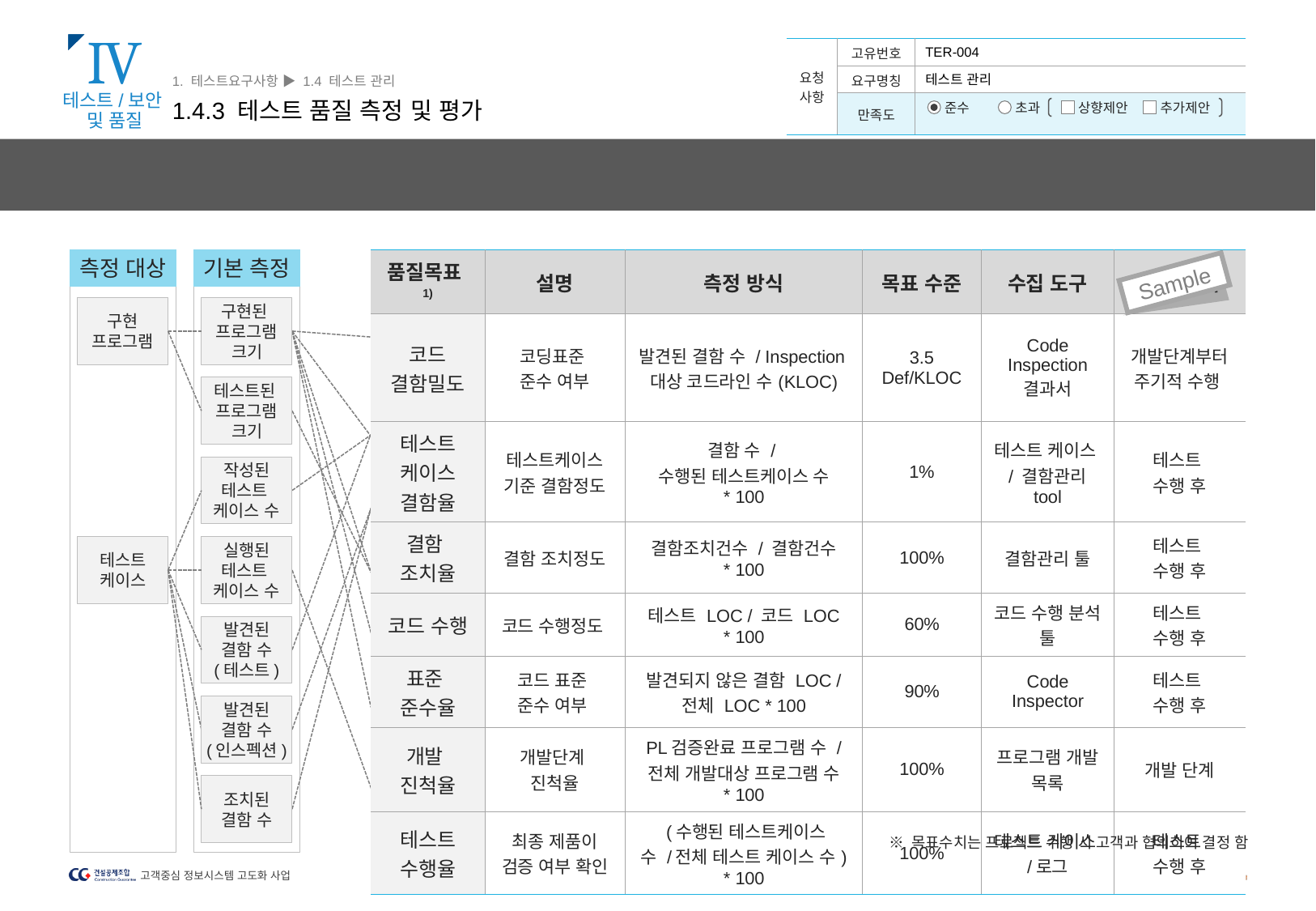

Ⅳ

테스트/보안
및 품질

1. 테스트요구사항 ▶ 1.4 테스트 관리
1.4.3 테스트 품질 측정 및 평가
TER-004
테스트 관리

프로젝트 착수 시점에 품질목표 항목 및 품질목표 수준을 정의하며, 착수 시점에 명확히 정의하기 어려운 품질목표 수준, 측정식이나 측정 방법은 프로젝트 수행 중에 구체적으로 정의합니다.
| 품질목표1) | 설명 | 측정 방식 | 목표 수준 | 수집 도구 | 분석 시기 |
| --- | --- | --- | --- | --- | --- |
| 코드 결함밀도 | 코딩표준 준수 여부 | 발견된 결함 수 / Inspection대상 코드라인 수(KLOC) | 3.5 Def/KLOC | Code Inspection 결과서 | 개발단계부터 주기적 수행 |
| 테스트 케이스 결함율 | 테스트케이스 기준 결함정도 | 결함 수 / 수행된 테스트케이스 수 \* 100 | 1% | 테스트 케이스/ 결함관리 tool | 테스트 수행 후 |
| 결함 조치율 | 결함 조치정도 | 결함조치건수 / 결함건수 \* 100 | 100% | 결함관리 툴 | 테스트 수행 후 |
| 코드 수행 | 코드 수행정도 | 테스트 LOC / 코드 LOC \* 100 | 60% | 코드 수행 분석 툴 | 테스트 수행 후 |
| 표준 준수율 | 코드 표준 준수 여부 | 발견되지 않은 결함 LOC / 전체 LOC \* 100 | 90% | Code Inspector | 테스트 수행 후 |
| 개발 진척율 | 개발단계 진척율 | PL검증완료 프로그램 수 / 전체 개발대상 프로그램 수 \* 100 | 100% | 프로그램 개발 목록 | 개발 단계 |
| 테스트 수행율 | 최종 제품이 검증 여부 확인 | (수행된 테스트케이스 수 /전체 테스트 케이스 수) \* 100 | 100% | 테스트 케이스/로그 | 테스트 수행 후 |

측정 대상

기본 측정

Sample

구현
프로그램
구현된
프로그램
크기
테스트된
프로그램
크기
작성된
테스트
케이스 수
테스트
케이스
실행된
테스트
케이스 수
발견된
결함 수
(테스트)
발견된
결함 수
(인스펙션)
조치된
결함 수
※ 목표수치는 프로젝트 수행 시 고객과 협의하여 결정 함